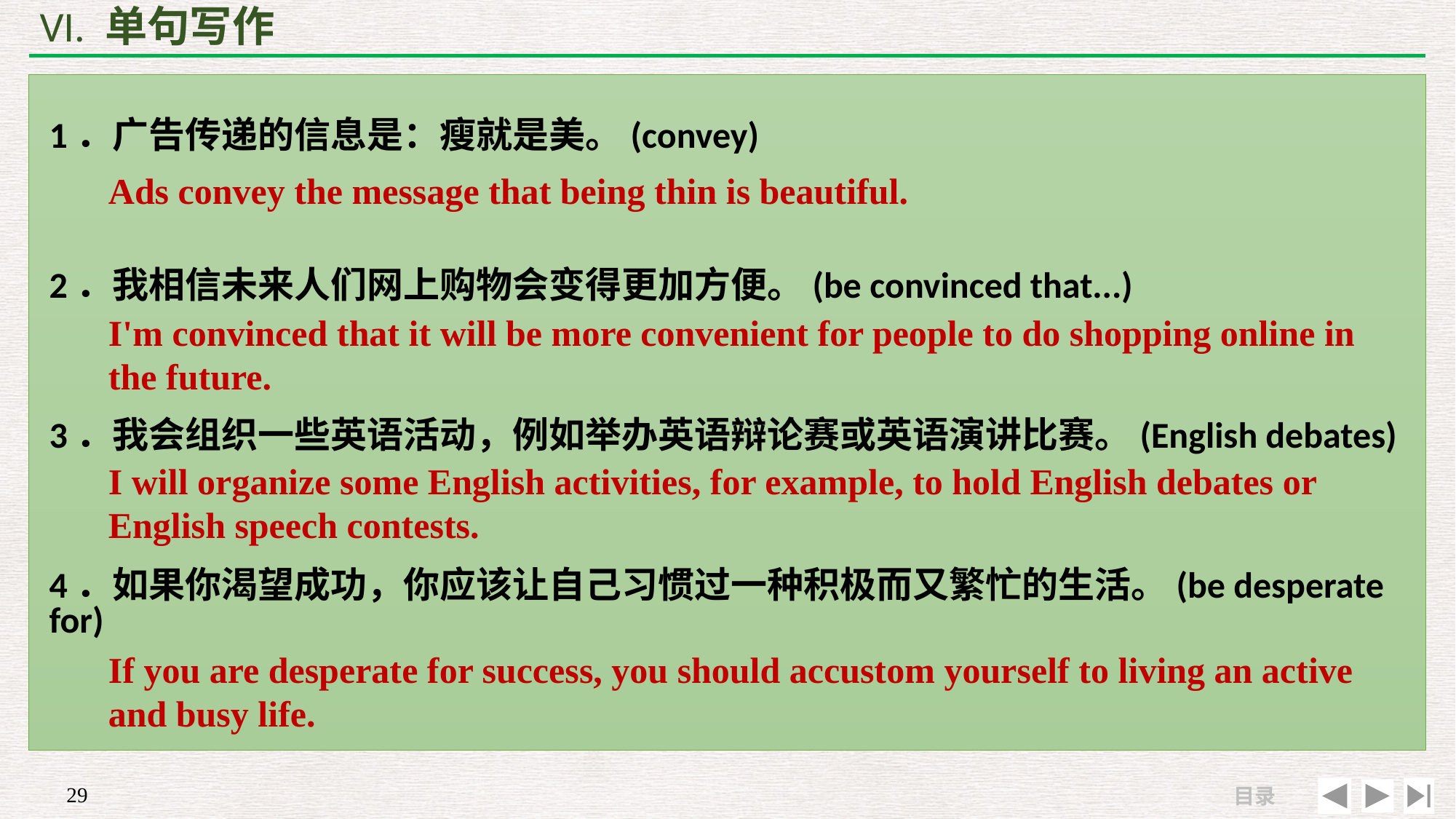

# VI. 单句写作

1．广告传递的信息是：瘦就是美。(convey)

2．我相信未来人们网上购物会变得更加方便。(be convinced that...)

3．我会组织一些英语活动，例如举办英语辩论赛或英语演讲比赛。(English debates)

4．如果你渴望成功，你应该让自己习惯过一种积极而又繁忙的生活。(be desperate for)
Ads convey the message that being thin is beautiful.
I'm convinced that it will be more convenient for people to do shopping online in the future.
I will organize some English activities, for example, to hold English debates or English speech contests.
If you are desperate for success, you should accustom yourself to living an active and busy life.